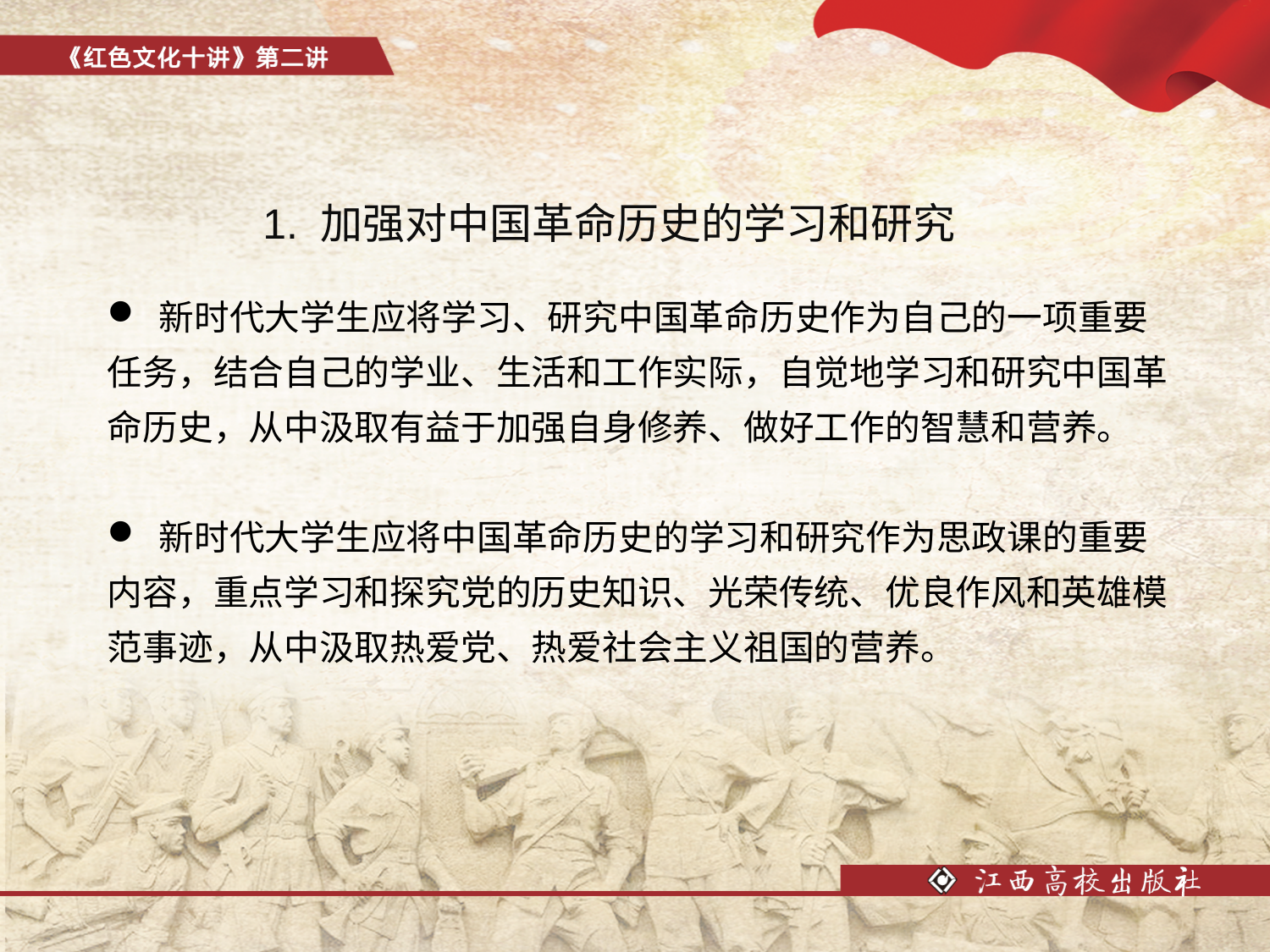

1. 加强对中国革命历史的学习和研究
 新时代大学生应将学习、研究中国革命历史作为自己的一项重要任务，结合自己的学业、生活和工作实际，自觉地学习和研究中国革命历史，从中汲取有益于加强自身修养、做好工作的智慧和营养。

 新时代大学生应将中国革命历史的学习和研究作为思政课的重要内容，重点学习和探究党的历史知识、光荣传统、优良作风和英雄模范事迹，从中汲取热爱党、热爱社会主义祖国的营养。